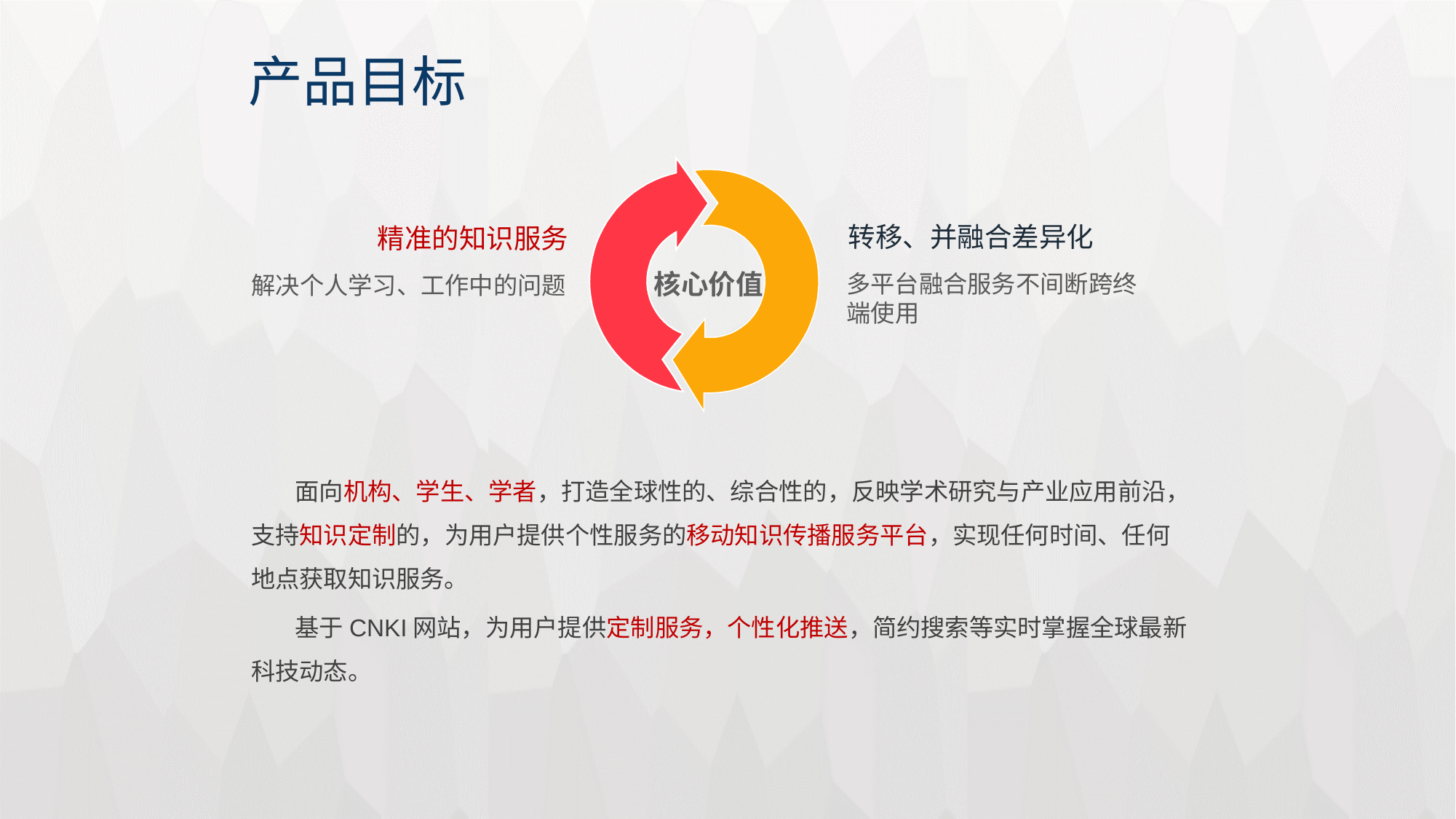

产品目标
  转移、并融合差异化

精准的知识服务

核心价值
多平台融合服务不间断跨终
端使用
解决个人学习、工作中的问题
       面向机构、学生、学者，打造全球性的、综合性的，反映学术研究与产业应用前沿，支持知识定制的，为用户提供个性服务的移动知识传播服务平台，实现任何时间、任何地点获取知识服务。
       基于CNKI网站，为用户提供定制服务，个性化推送，简约搜索等实时掌握全球最新科技动态。